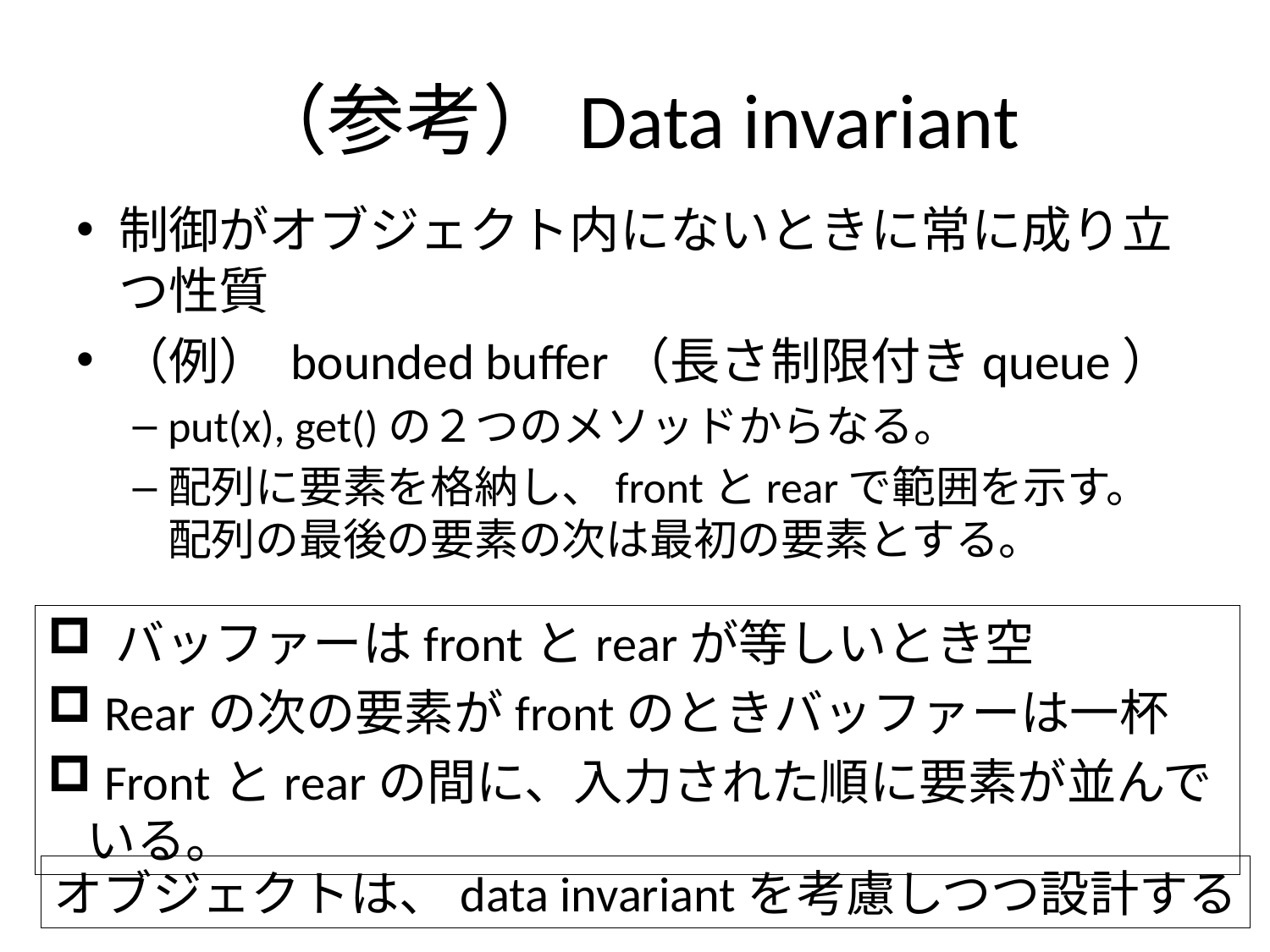

# （参考）Data invariant
制御がオブジェクト内にないときに常に成り立つ性質
（例） bounded buffer（長さ制限付きqueue）
put(x), get()の２つのメソッドからなる。
配列に要素を格納し、frontとrearで範囲を示す。配列の最後の要素の次は最初の要素とする。
 バッファーはfrontとrearが等しいとき空
 Rearの次の要素がfrontのときバッファーは一杯
 Frontとrearの間に、入力された順に要素が並んでいる。
オブジェクトは、data invariantを考慮しつつ設計する